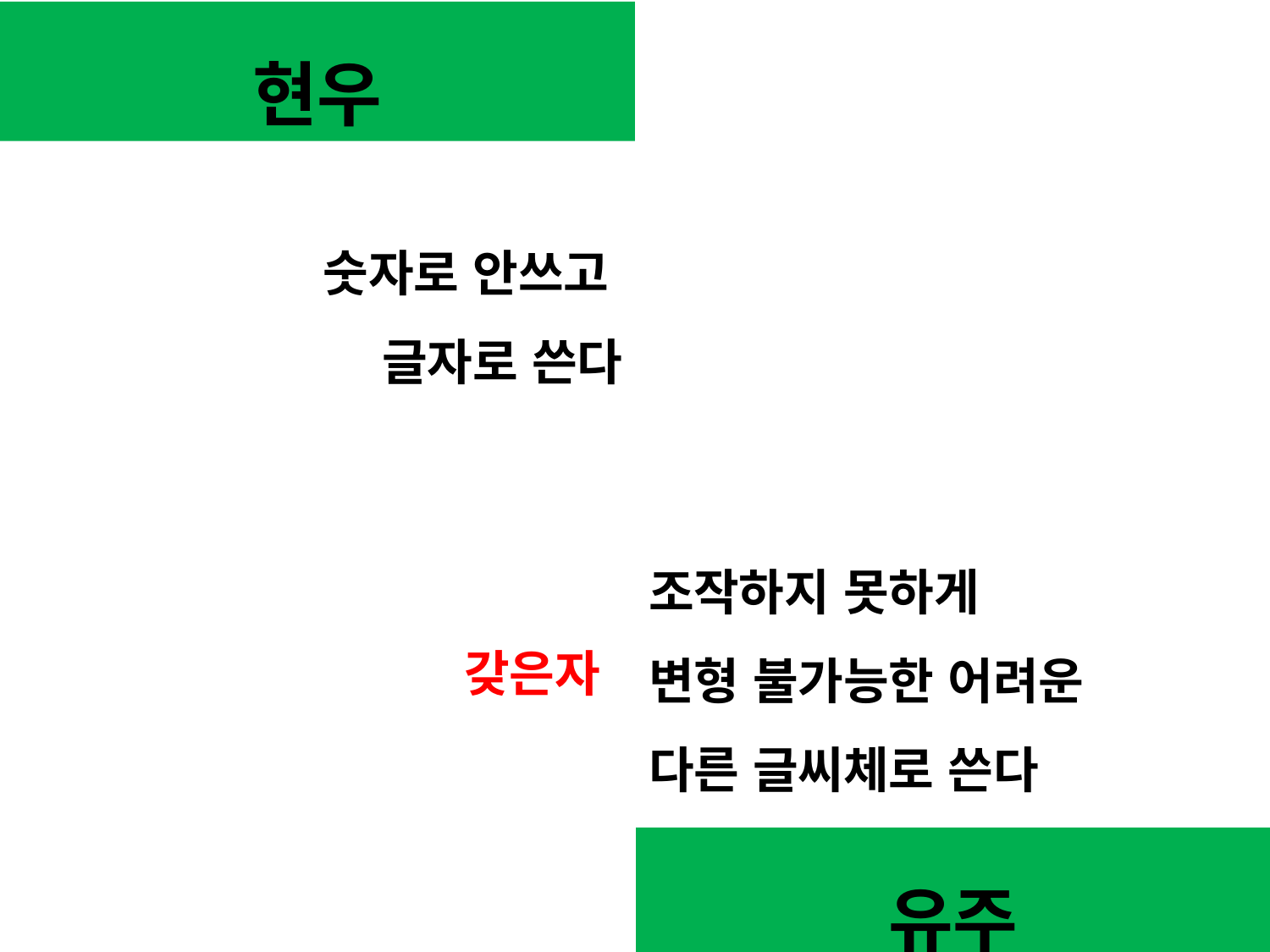

현우
숫자로 안쓰고
글자로 쓴다
조작하지 못하게
변형 불가능한 어려운
다른 글씨체로 쓴다
갖은자
유주